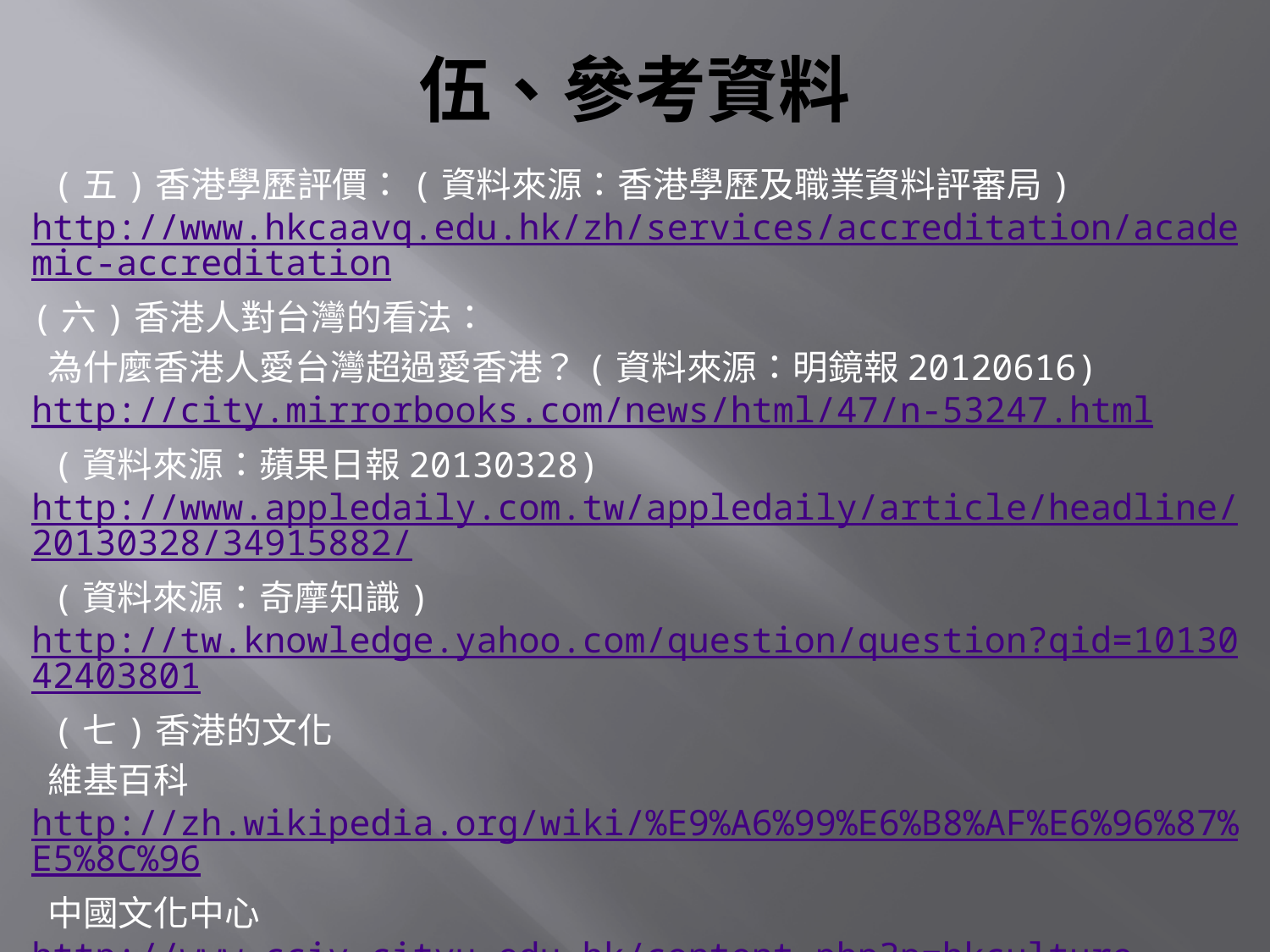

# 伍、參考資料
 (五)香港學歷評價：(資料來源：香港學歷及職業資料評審局) http://www.hkcaavq.edu.hk/zh/services/accreditation/academic-accreditation
(六)香港人對台灣的看法：
 為什麼香港人愛台灣超過愛香港？(資料來源：明鏡報20120616) http://city.mirrorbooks.com/news/html/47/n-53247.html
 (資料來源：蘋果日報20130328) http://www.appledaily.com.tw/appledaily/article/headline/20130328/34915882/
 (資料來源：奇摩知識) http://tw.knowledge.yahoo.com/question/question?qid=1013042403801
 (七)香港的文化
 維基百科 http://zh.wikipedia.org/wiki/%E9%A6%99%E6%B8%AF%E6%96%87%E5%8C%96
 中國文化中心 http://www.cciv.cityu.edu.hk/content.php?p=hkculture